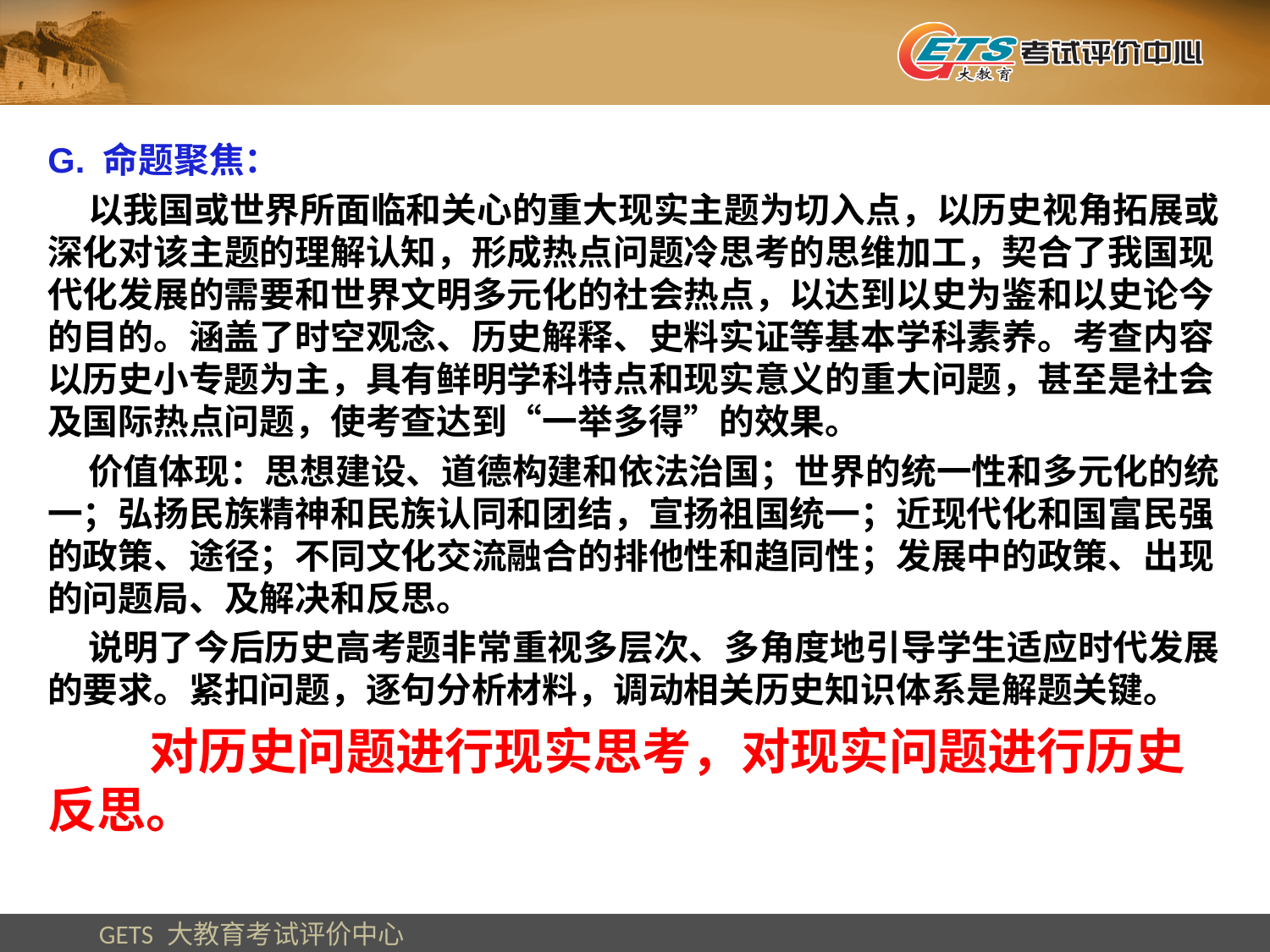

G. 命题聚焦：
    以我国或世界所面临和关心的重大现实主题为切入点，以历史视角拓展或深化对该主题的理解认知，形成热点问题冷思考的思维加工，契合了我国现代化发展的需要和世界文明多元化的社会热点，以达到以史为鉴和以史论今的目的。涵盖了时空观念、历史解释、史料实证等基本学科素养。考查内容以历史小专题为主，具有鲜明学科特点和现实意义的重大问题，甚至是社会及国际热点问题，使考查达到“一举多得”的效果。
    价值体现：思想建设、道德构建和依法治国；世界的统一性和多元化的统一；弘扬民族精神和民族认同和团结，宣扬祖国统一；近现代化和国富民强的政策、途径；不同文化交流融合的排他性和趋同性；发展中的政策、出现的问题局、及解决和反思。
    说明了今后历史高考题非常重视多层次、多角度地引导学生适应时代发展的要求。紧扣问题，逐句分析材料，调动相关历史知识体系是解题关键。
        对历史问题进行现实思考，对现实问题进行历史反思。